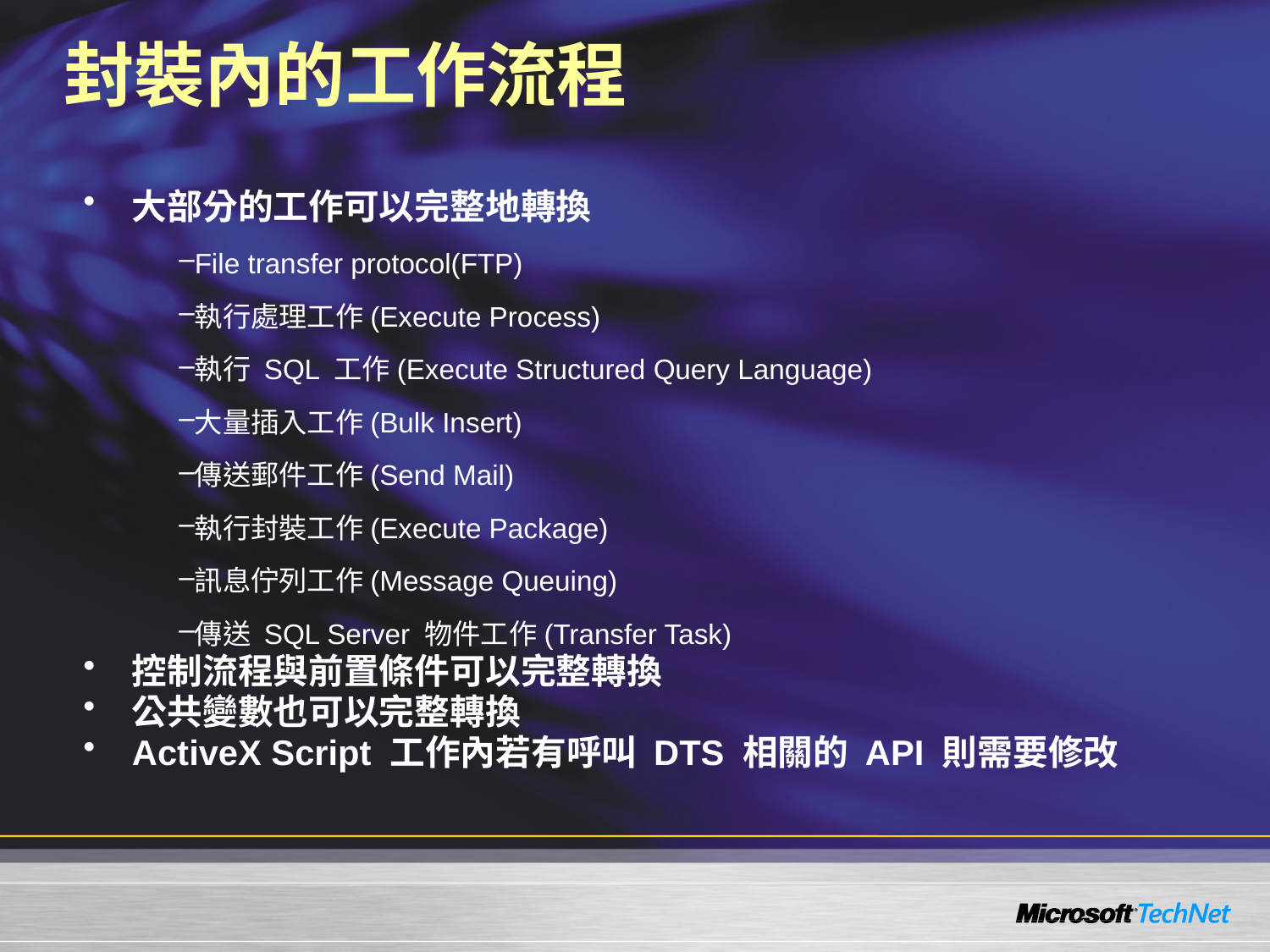

# 封裝內的工作流程
大部分的工作可以完整地轉換
File transfer protocol(FTP)
執行處理工作(Execute Process)
執行 SQL 工作(Execute Structured Query Language)
大量插入工作(Bulk Insert)
傳送郵件工作(Send Mail)
執行封裝工作(Execute Package)
訊息佇列工作(Message Queuing)
傳送 SQL Server 物件工作(Transfer Task)
控制流程與前置條件可以完整轉換
公共變數也可以完整轉換
ActiveX Script 工作內若有呼叫 DTS 相關的 API 則需要修改